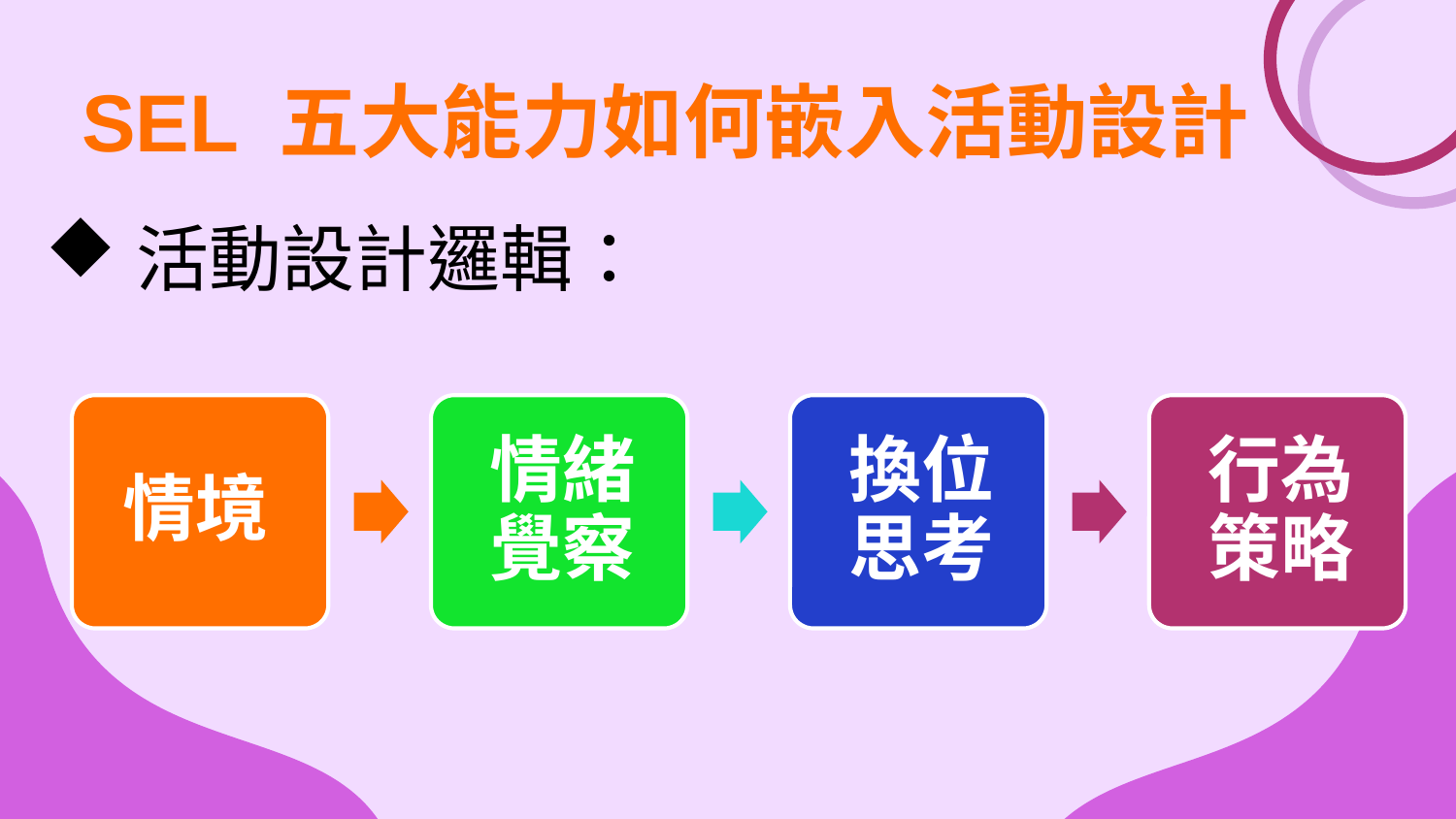

# SEL 五大能力如何嵌入活動設計
活動設計邏輯：
情境

情緒覺察

換位 思考

行為策略